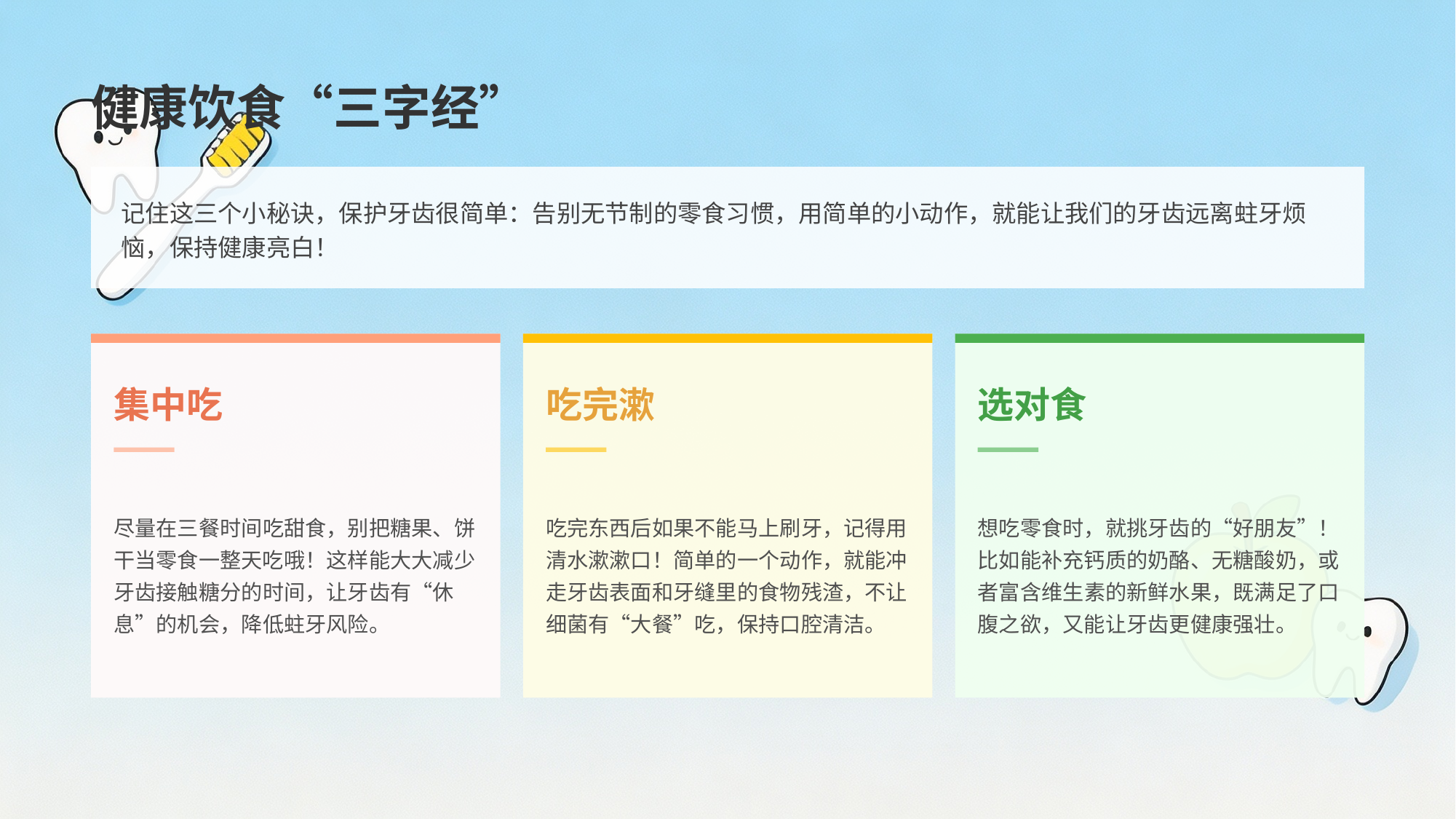

健康饮食“三字经”

记住这三个小秘诀，保护牙齿很简单：告别无节制的零食习惯，用简单的小动作，就能让我们的牙齿远离蛀牙烦恼，保持健康亮白！

集中吃
吃完漱
选对食

尽量在三餐时间吃甜食，别把糖果、饼干当零食一整天吃哦！这样能大大减少牙齿接触糖分的时间，让牙齿有“休息”的机会，降低蛀牙风险。
吃完东西后如果不能马上刷牙，记得用清水漱漱口！简单的一个动作，就能冲走牙齿表面和牙缝里的食物残渣，不让细菌有“大餐”吃，保持口腔清洁。
想吃零食时，就挑牙齿的“好朋友”！比如能补充钙质的奶酪、无糖酸奶，或者富含维生素的新鲜水果，既满足了口腹之欲，又能让牙齿更健康强壮。